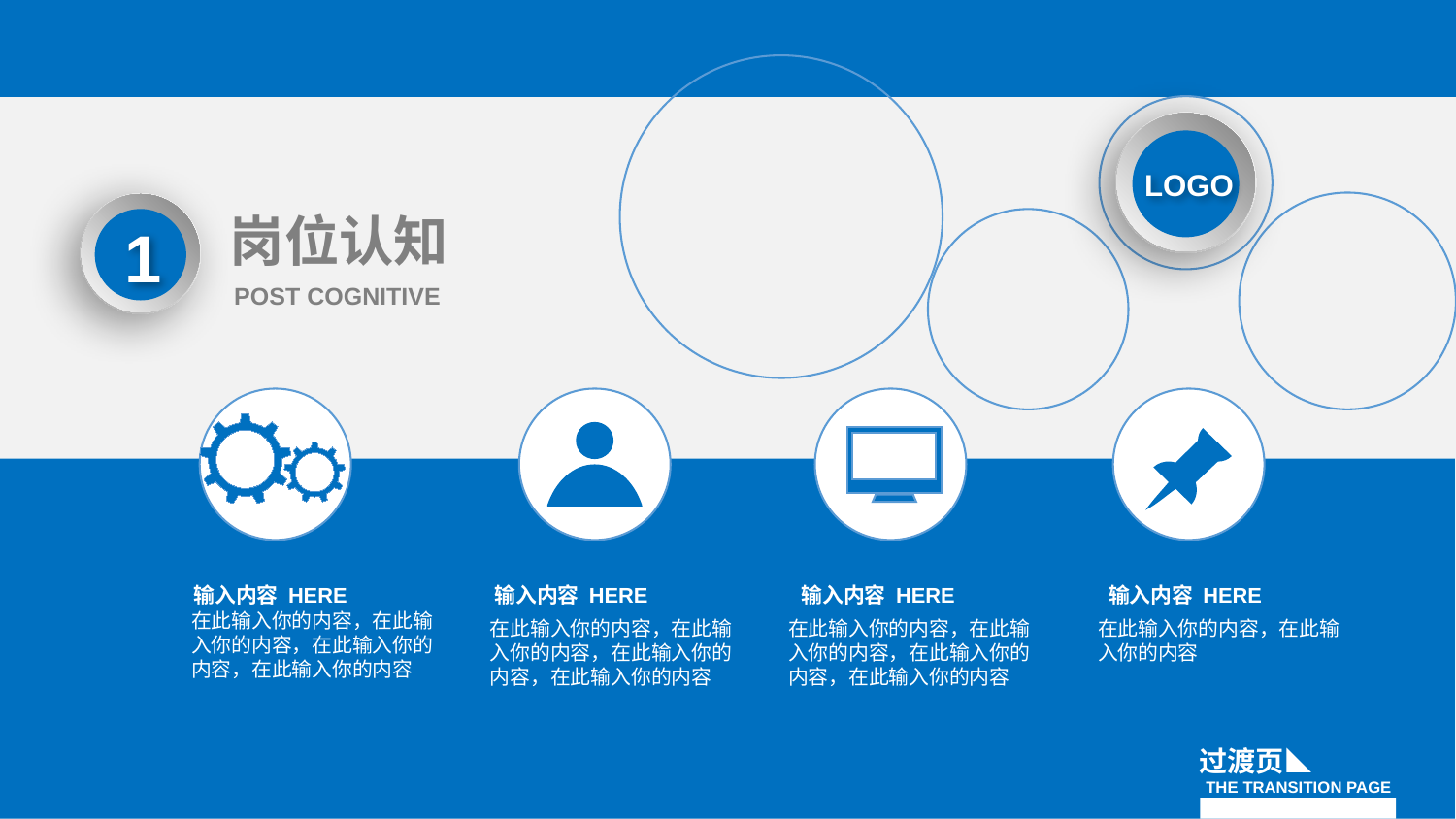

LOGO

1
岗位认知
POST COGNITIVE

输入内容 HERE
在此输入你的内容，在此输入你的内容，在此输入你的内容，在此输入你的内容

输入内容 HERE
在此输入你的内容，在此输入你的内容，在此输入你的内容，在此输入你的内容

在此输入你的内容，在此输入你的内容，在此输入你的内容，在此输入你的内容
输入内容 HERE

输入内容 HERE
在此输入你的内容，在此输入你的内容

过渡页

THE TRANSITION PAGE